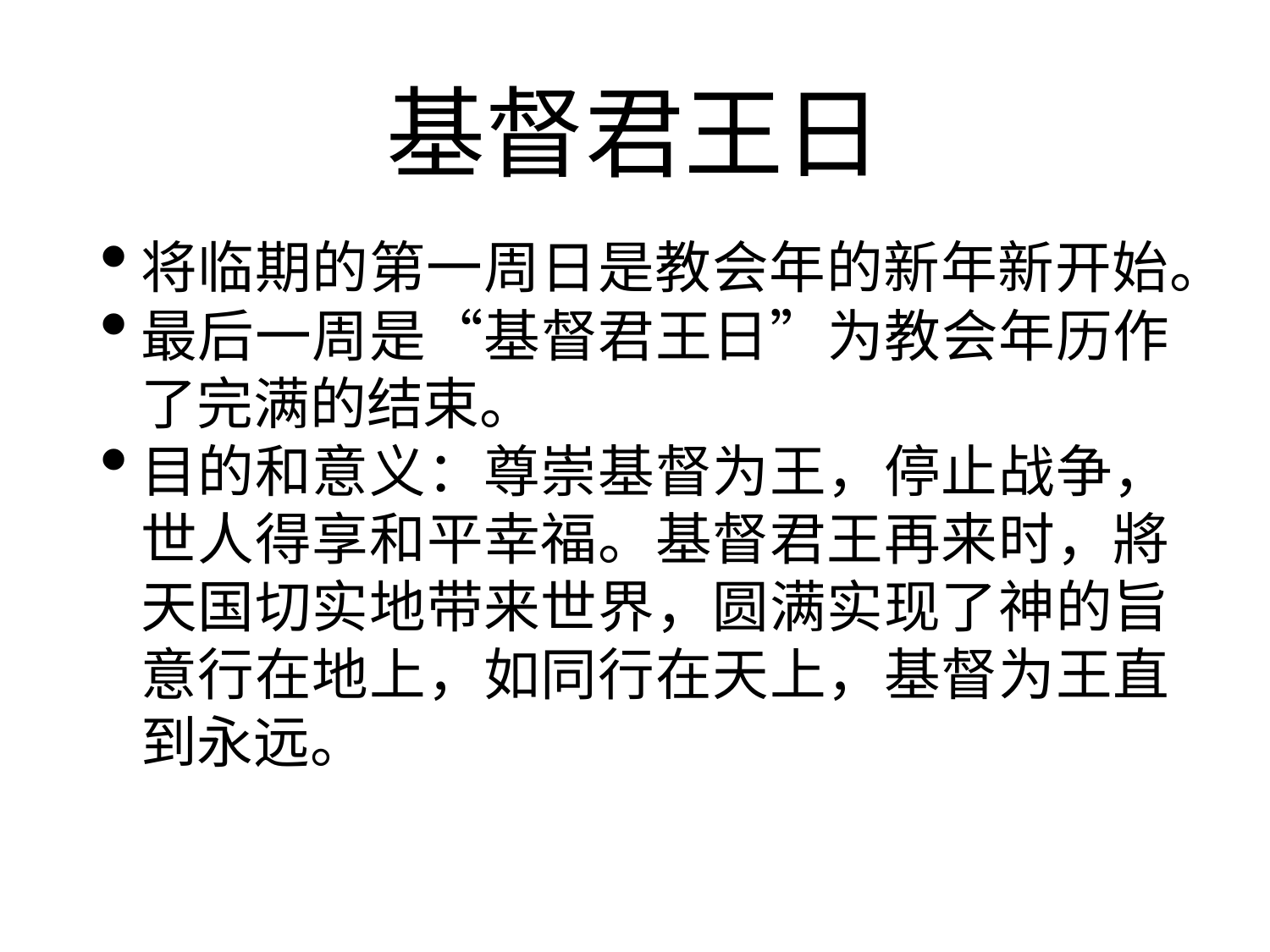

# 基督君王日
将临期的第一周日是教会年的新年新开始。
最后一周是“基督君王日”为教会年历作了完满的结束。
目的和意义：尊崇基督为王，停止战争，世人得享和平幸福。基督君王再来时，將天国切实地带来世界，圆满实现了神的旨意行在地上，如同行在天上，基督为王直到永远。